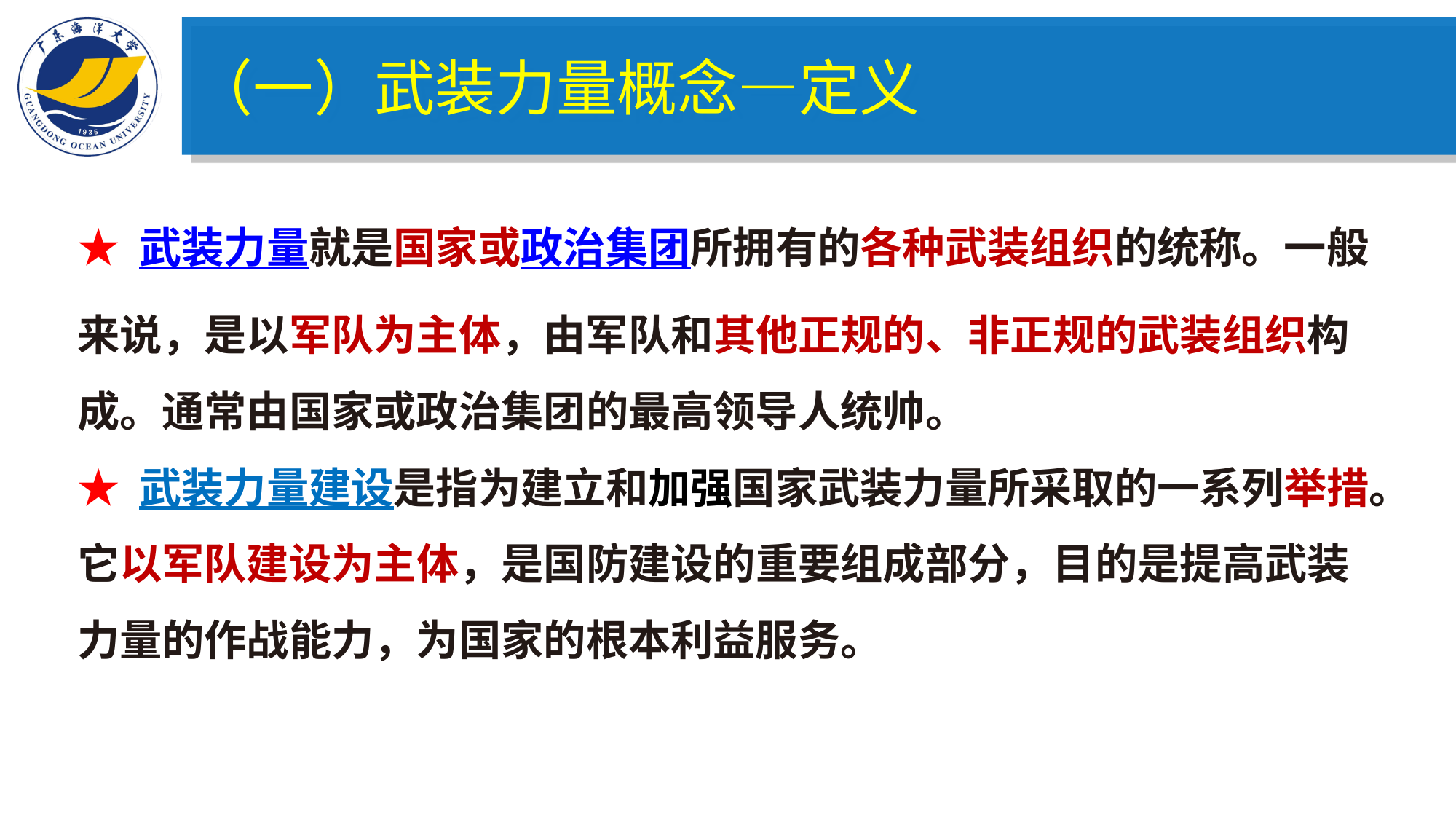

（一）武装力量概念—定义
★ 武装力量就是国家或政治集团所拥有的各种武装组织的统称。一般来说，是以军队为主体，由军队和其他正规的、非正规的武装组织构成。通常由国家或政治集团的最高领导人统帅。
★ 武装力量建设是指为建立和加强国家武装力量所采取的一系列举措。它以军队建设为主体，是国防建设的重要组成部分，目的是提高武装力量的作战能力，为国家的根本利益服务。